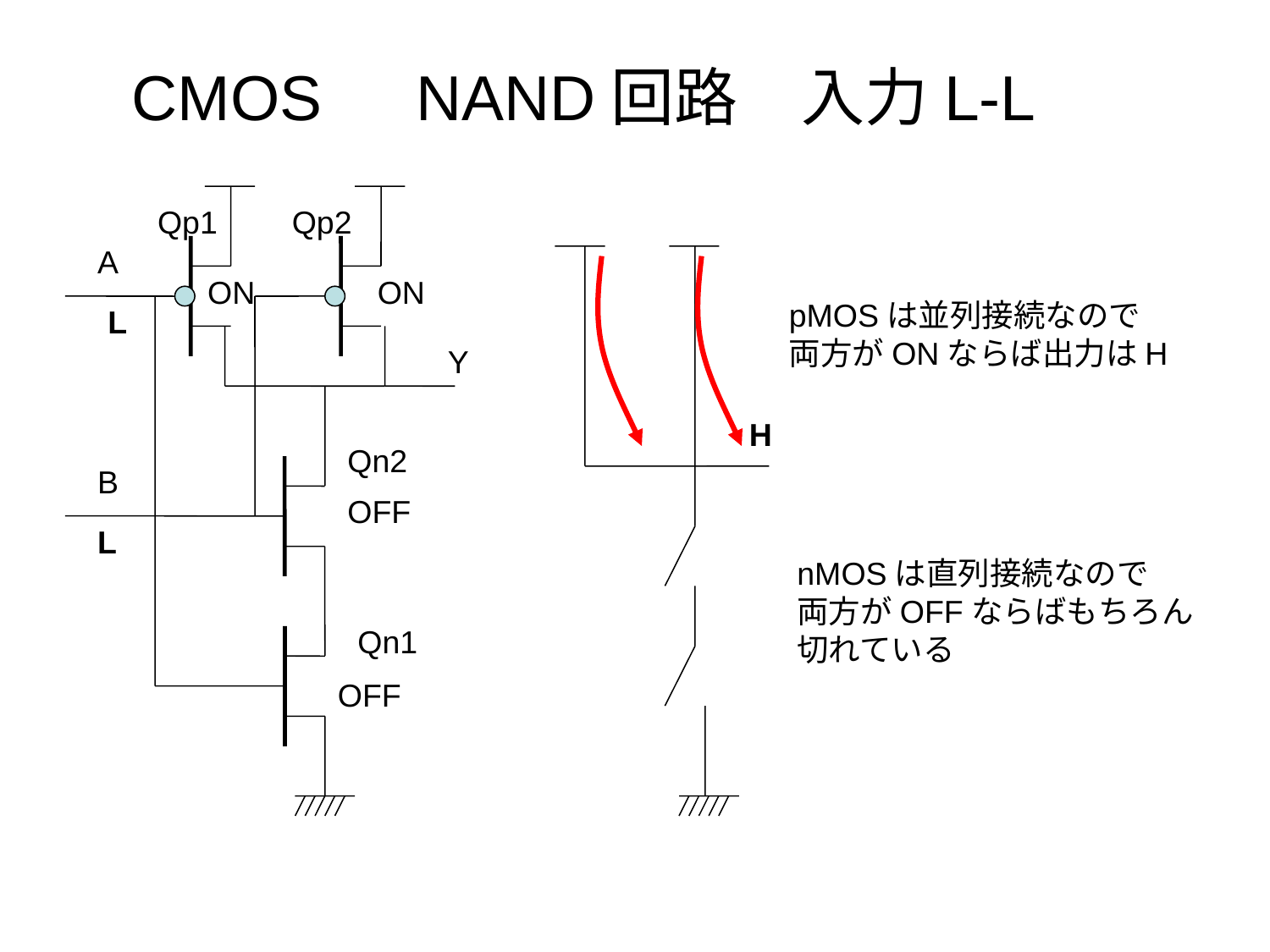

# CMOS　NAND回路　入力L-L

Qp1
Qp2
A

ON

ON

pMOSは並列接続なので
両方がONならば出力はH

L

Y

H
Qn2
B

OFF

L

nMOSは直列接続なので
両方がOFFならばもちろん
切れている

Qn1

OFF